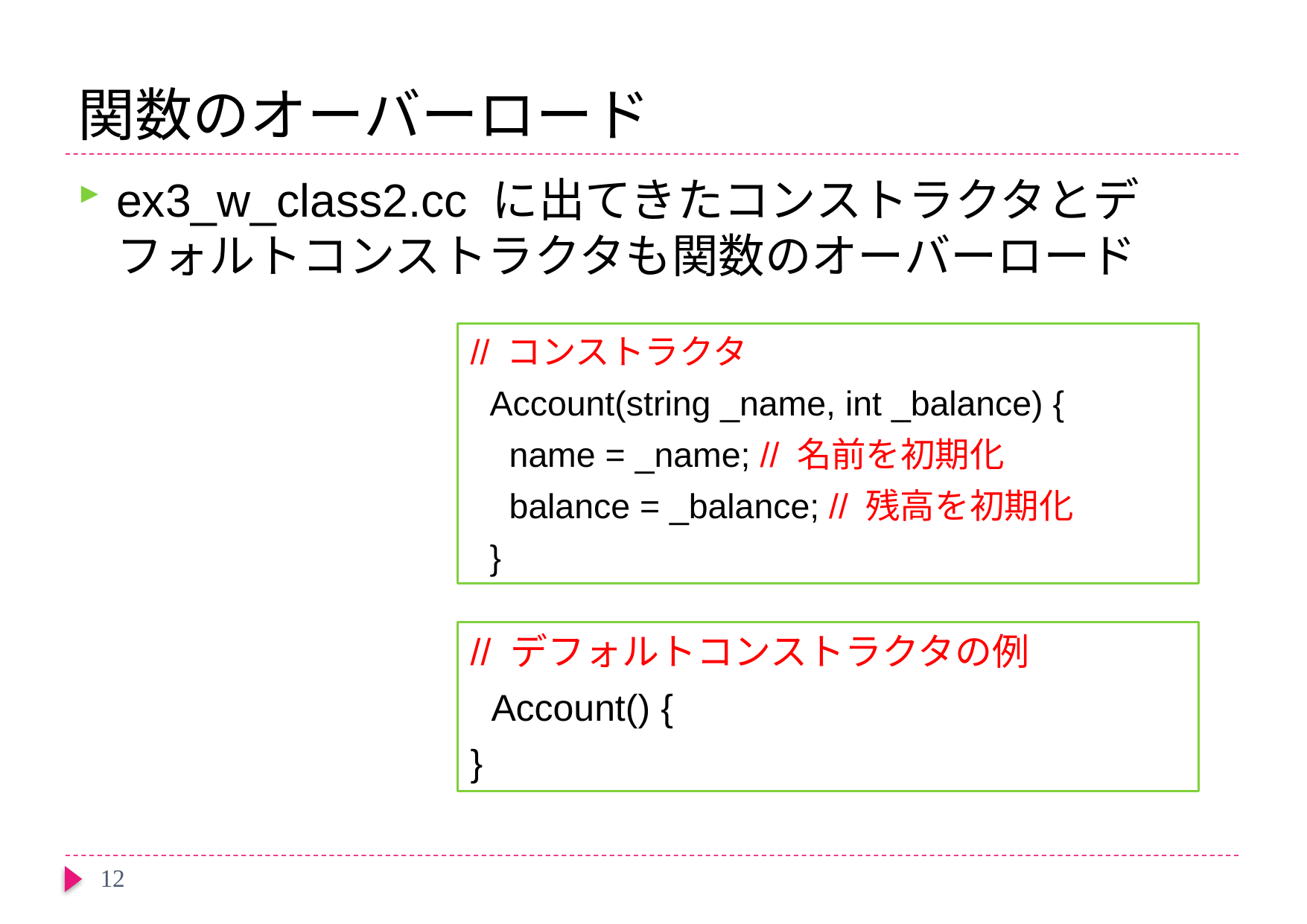

# 関数のオーバーロード
ex3_w_class2.cc に出てきたコンストラクタとデフォルトコンストラクタも関数のオーバーロード
// コンストラクタ
  Account(string _name, int _balance) {
    name = _name; // 名前を初期化
    balance = _balance; // 残高を初期化
  }

// デフォルトコンストラクタの例
  Account() {
}

12